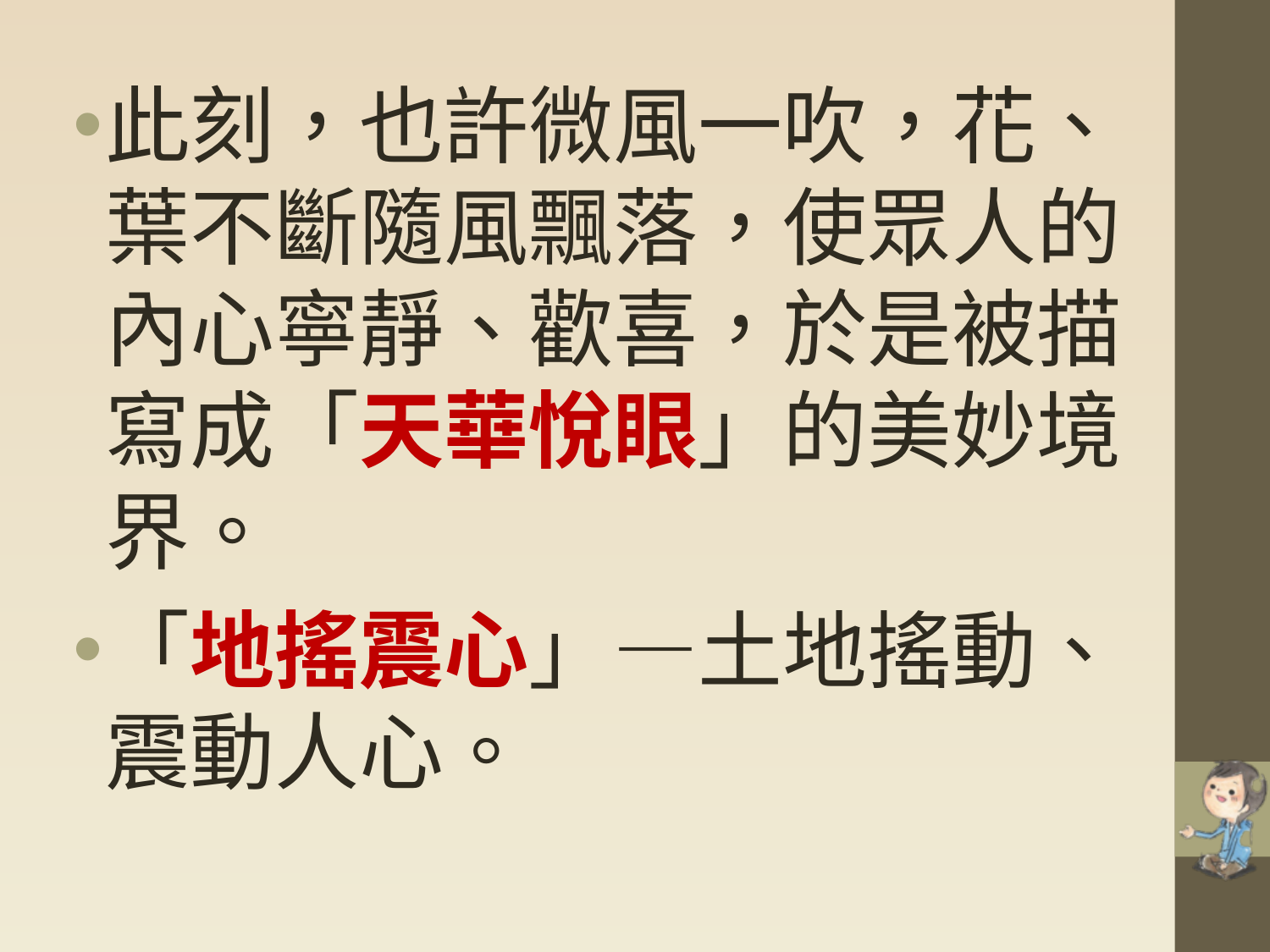

此刻，也許微風一吹，花、葉不斷隨風飄落，使眾人的內心寧靜、歡喜，於是被描寫成「天華悅眼」的美妙境界。
「地搖震心」—土地搖動、震動人心。